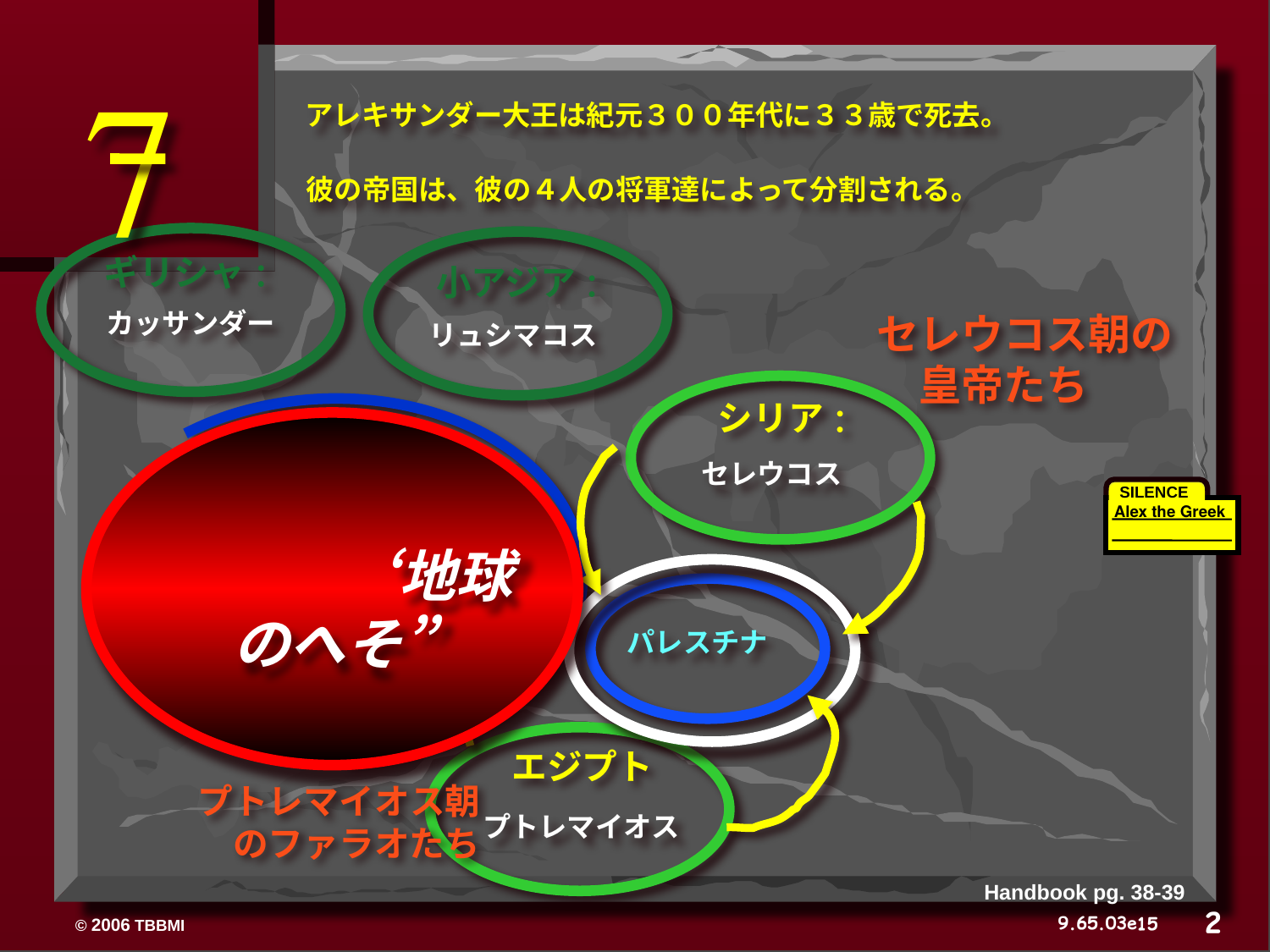

7

アレキサンダー大王は紀元３００年代に３３歳で死去。

彼の帝国は、彼の４人の将軍達によって分割される。

ギリシャ:
小アジア:
カッサンダー
セレウコス朝の　皇帝たち
リュシマコス

シリア:

地中海

　　　　　　　　　　　‘地球のへそ”
セレウコス

パレスチナ

SILENCE

Alex the Greek

エジプト
プトレマイオス朝のファラオたち
プトレマイオス
Handbook pg. 38-39
2
15